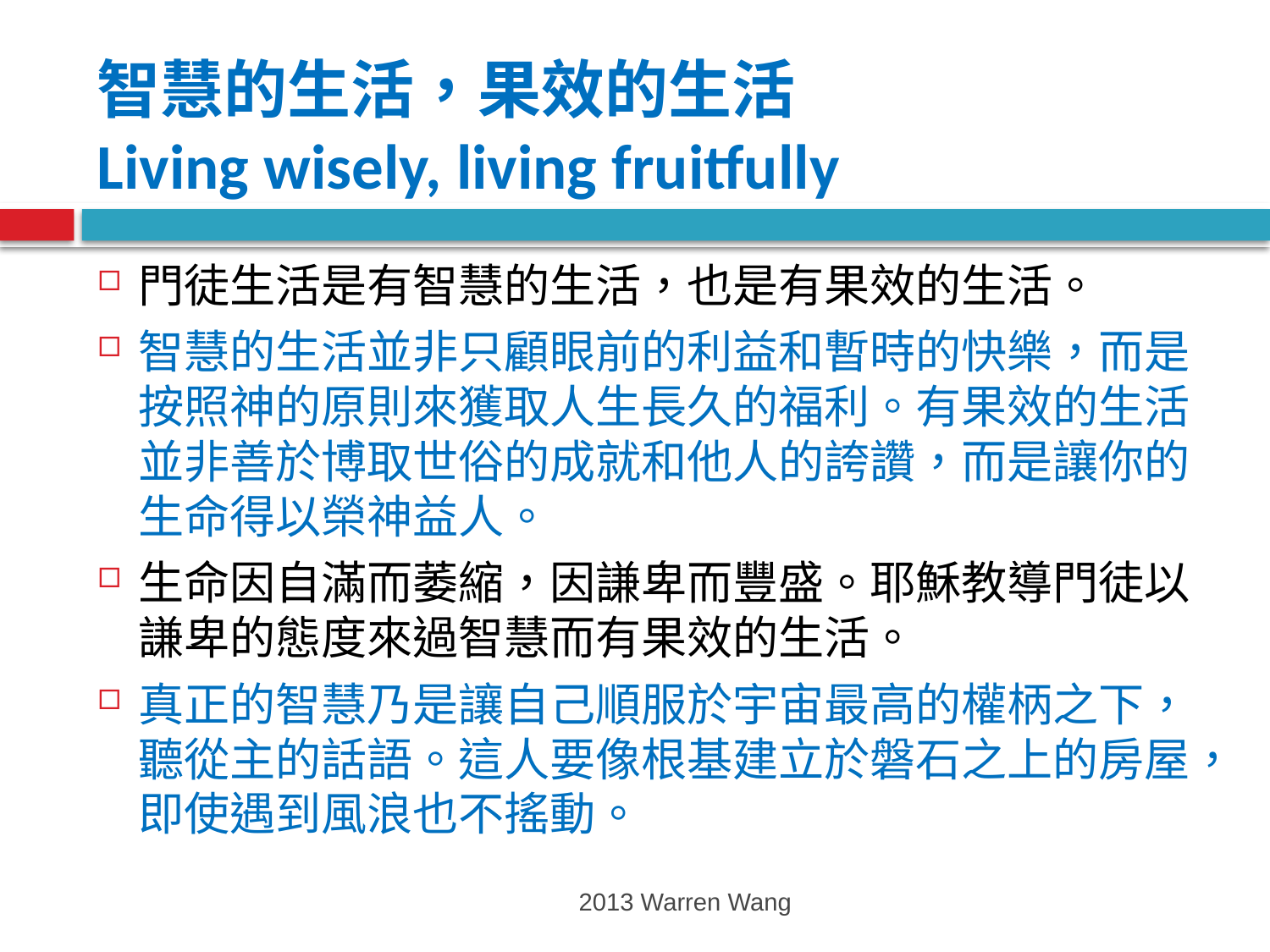

# 智慧的生活，果效的生活 Living wisely, living fruitfully
門徒生活是有智慧的生活，也是有果效的生活。
智慧的生活並非只顧眼前的利益和暫時的快樂，而是按照神的原則來獲取人生長久的福利。有果效的生活並非善於博取世俗的成就和他人的誇讚，而是讓你的生命得以榮神益人。
生命因自滿而萎縮，因謙卑而豐盛。耶穌教導門徒以謙卑的態度來過智慧而有果效的生活。
真正的智慧乃是讓自己順服於宇宙最高的權柄之下，聽從主的話語。這人要像根基建立於磐石之上的房屋，即使遇到風浪也不搖動。

2013 Warren Wang